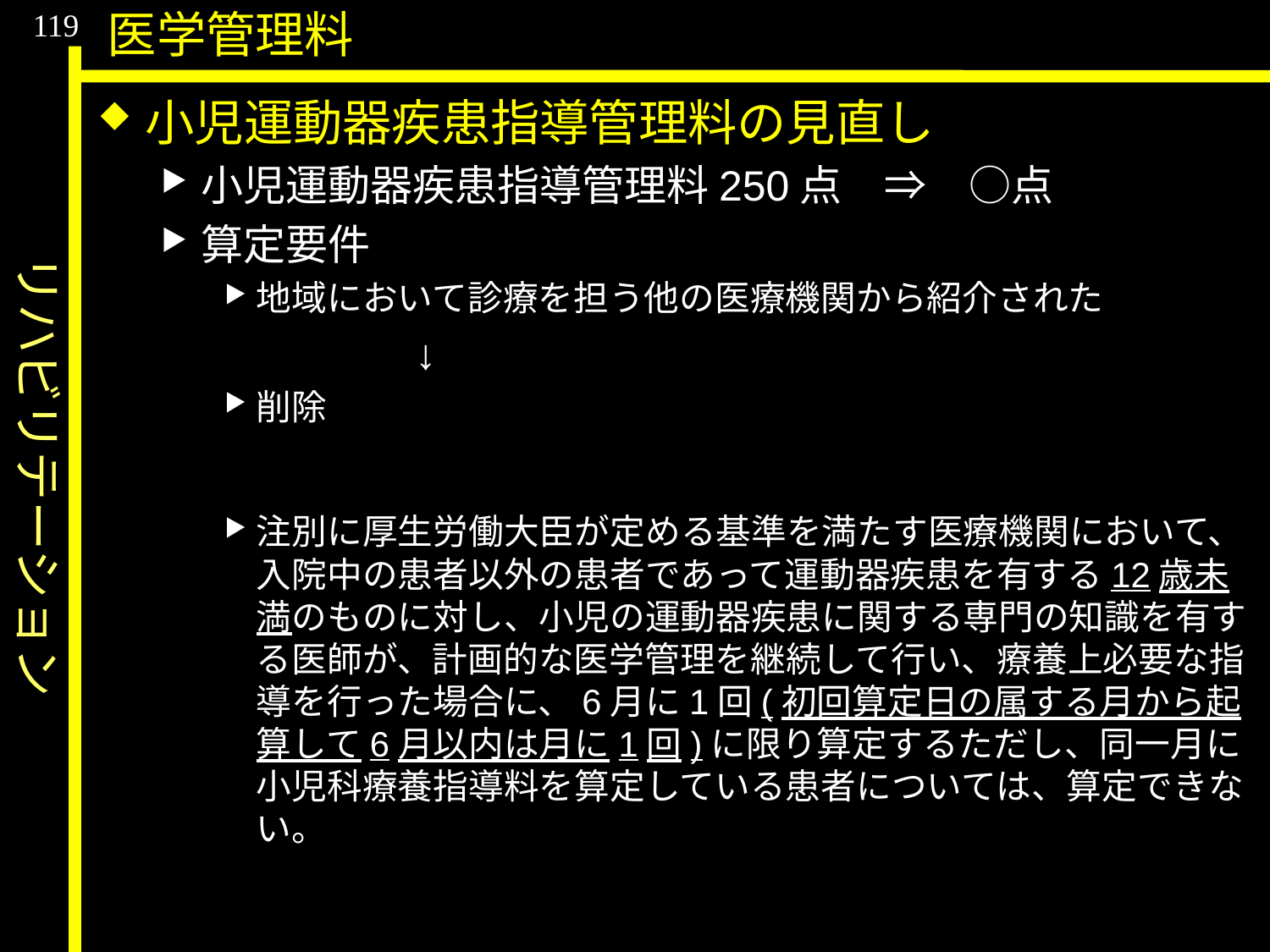

リハビリテーション
119
医学管理料

小児運動器疾患指導管理料の見直し
小児運動器疾患指導管理料250点　⇒　○点
算定要件
地域において診療を担う他の医療機関から紹介された
		↓
削除

注別に厚生労働大臣が定める基準を満たす医療機関において、入院中の患者以外の患者であって運動器疾患を有する12歳未満のものに対し、小児の運動器疾患に関する専門の知識を有する医師が、計画的な医学管理を継続して行い、療養上必要な指導を行った場合に、6月に1回(初回算定日の属する月から起算して6月以内は月に1回)に限り算定するただし、同一月に小児科療養指導料を算定している患者については、算定できない。